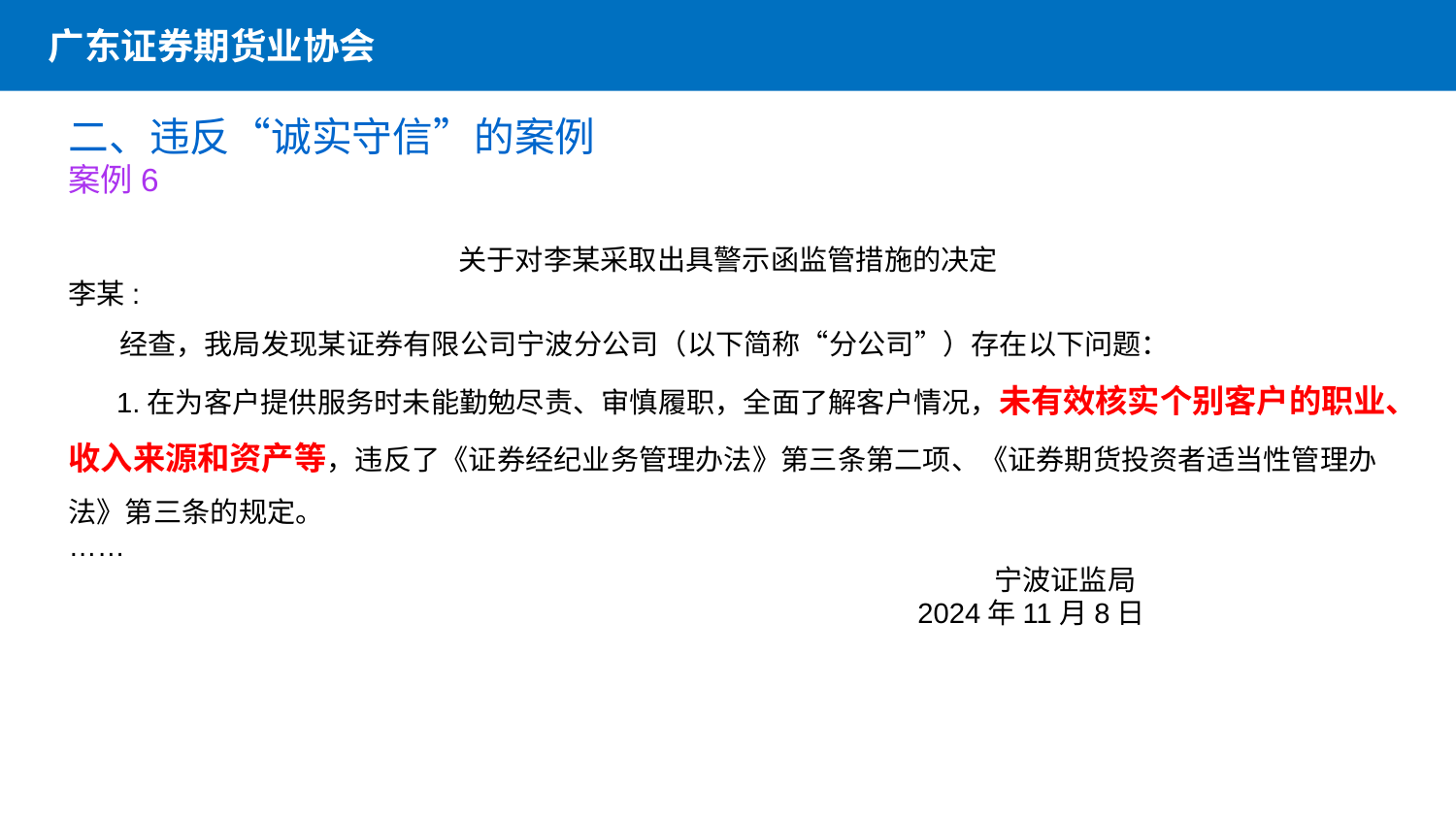

广东证券期货业协会
二、违反“诚实守信”的案例
案例6

关于对李某采取出具警示函监管措施的决定
李某:
       经查，我局发现某证券有限公司宁波分公司（以下简称“分公司”）存在以下问题：
      1.在为客户提供服务时未能勤勉尽责、审慎履职，全面了解客户情况，未有效核实个别客户的职业、收入来源和资产等，违反了《证券经纪业务管理办法》第三条第二项、《证券期货投资者适当性管理办法》第三条的规定。
……
                                                                                                         宁波证监局
　　　　　　　                                                                                                      2024年11月8日